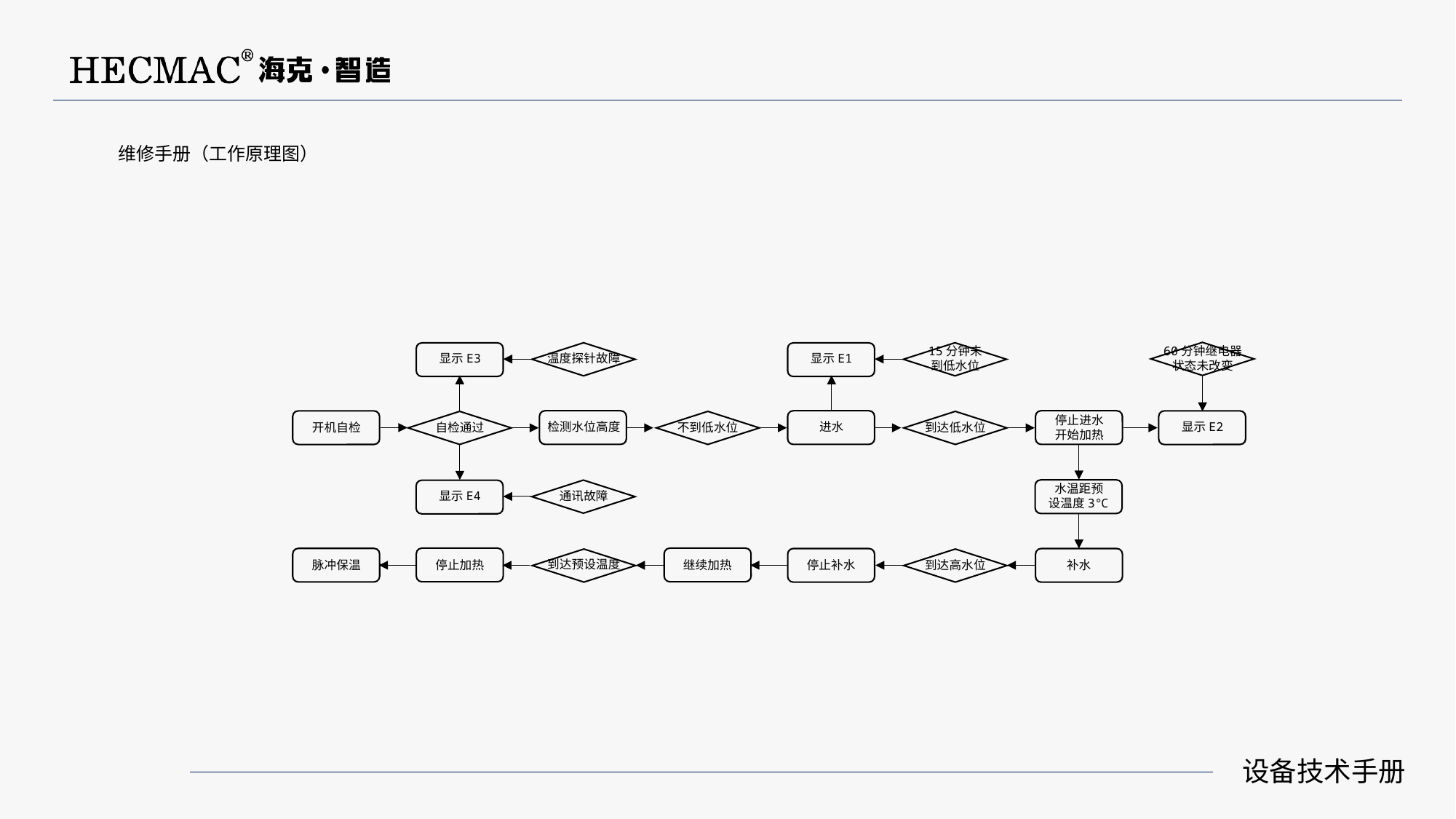

维修手册（工作原理图）
15分钟未
到低水位
60分钟继电器
状态未改变

显示E1
显示E3
温度探针故障
停止进水
开始加热

进水
显示E2
检测水位高度
自检通过
不到低水位
到达低水位
开机自检
水温距预
设温度3℃

显示E4
通讯故障

到达预设温度
停止补水
补水
到达高水位
脉冲保温
停止加热
继续加热